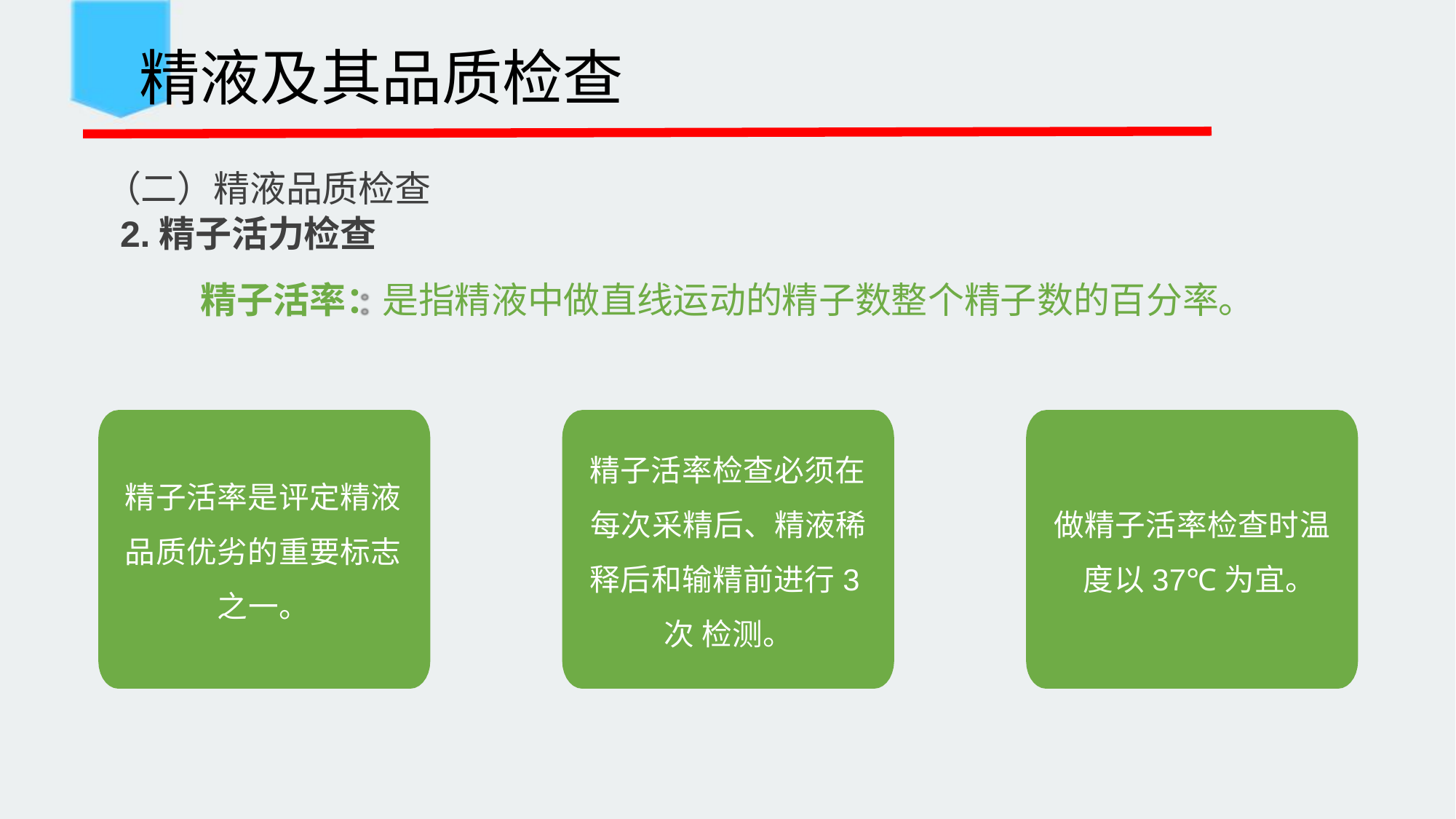

精液及其品质检查
  （二）精液品质检查
    2.精子活力检查

精子活率：是指精液中做直线运动的精子数整个精子数的百分率。

精子活率检查必须在 每次采精后、精液稀 释后和输精前进行3次 检测。
精子活率是评定精液 品质优劣的重要标志 之一。
做精子活率检查时温 度以37℃为宜。